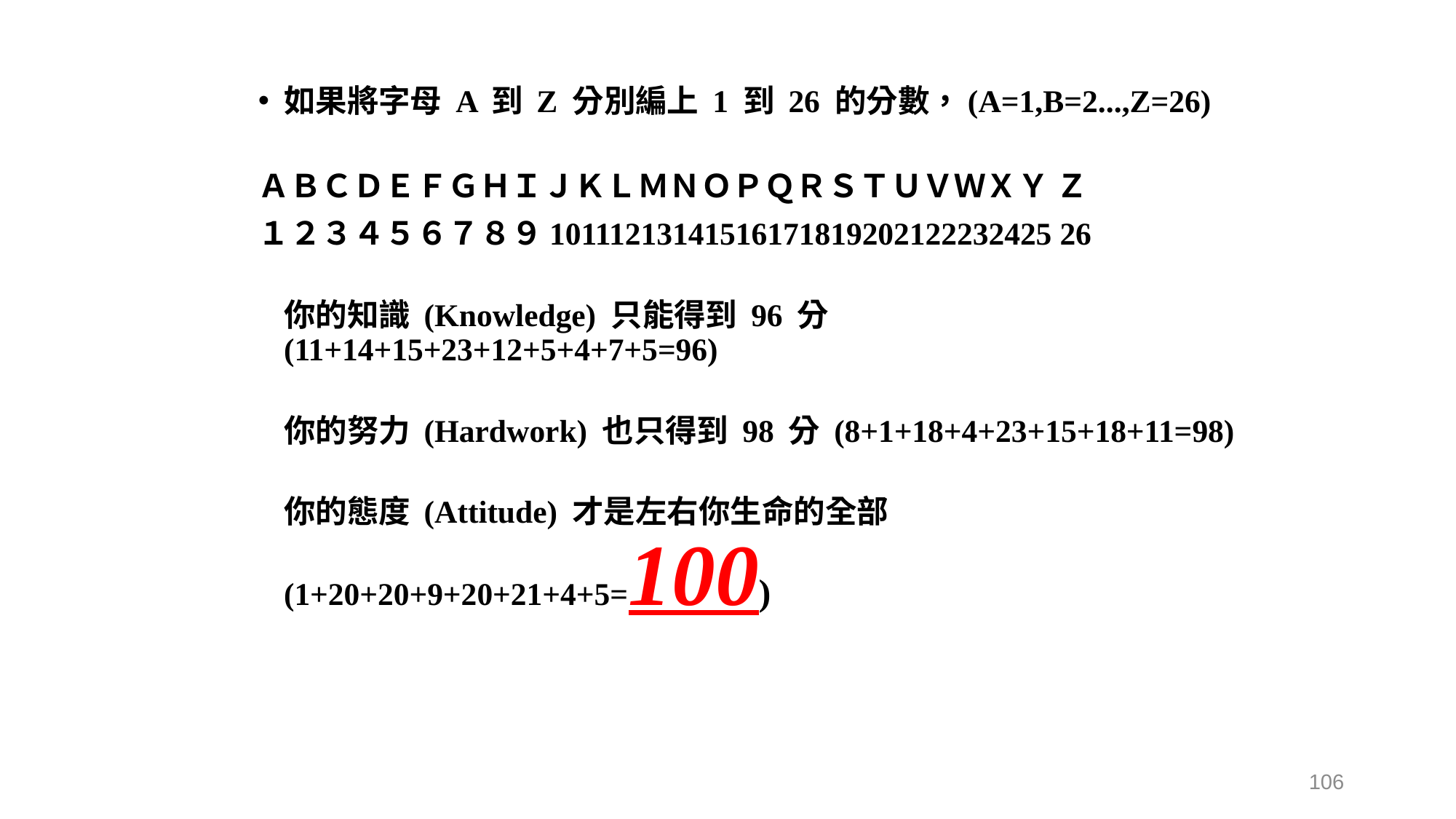

如果將字母 A 到 Z 分別編上 1 到 26 的分數，(A=1,B=2...,Z=26)
ＡＢＣＤＥＦＧＨＩＪＫＬＭＮＯＰＱＲＳＴＵＶＷＸＹ Ｚ
１２３４５６７８９10111213141516171819202122232425 26
你的知識 (Knowledge) 只能得到 96 分 (11+14+15+23+12+5+4+7+5=96)
你的努力 (Hardwork) 也只得到 98 分 (8+1+18+4+23+15+18+11=98)
你的態度 (Attitude) 才是左右你生命的全部 (1+20+20+9+20+21+4+5=100)
106